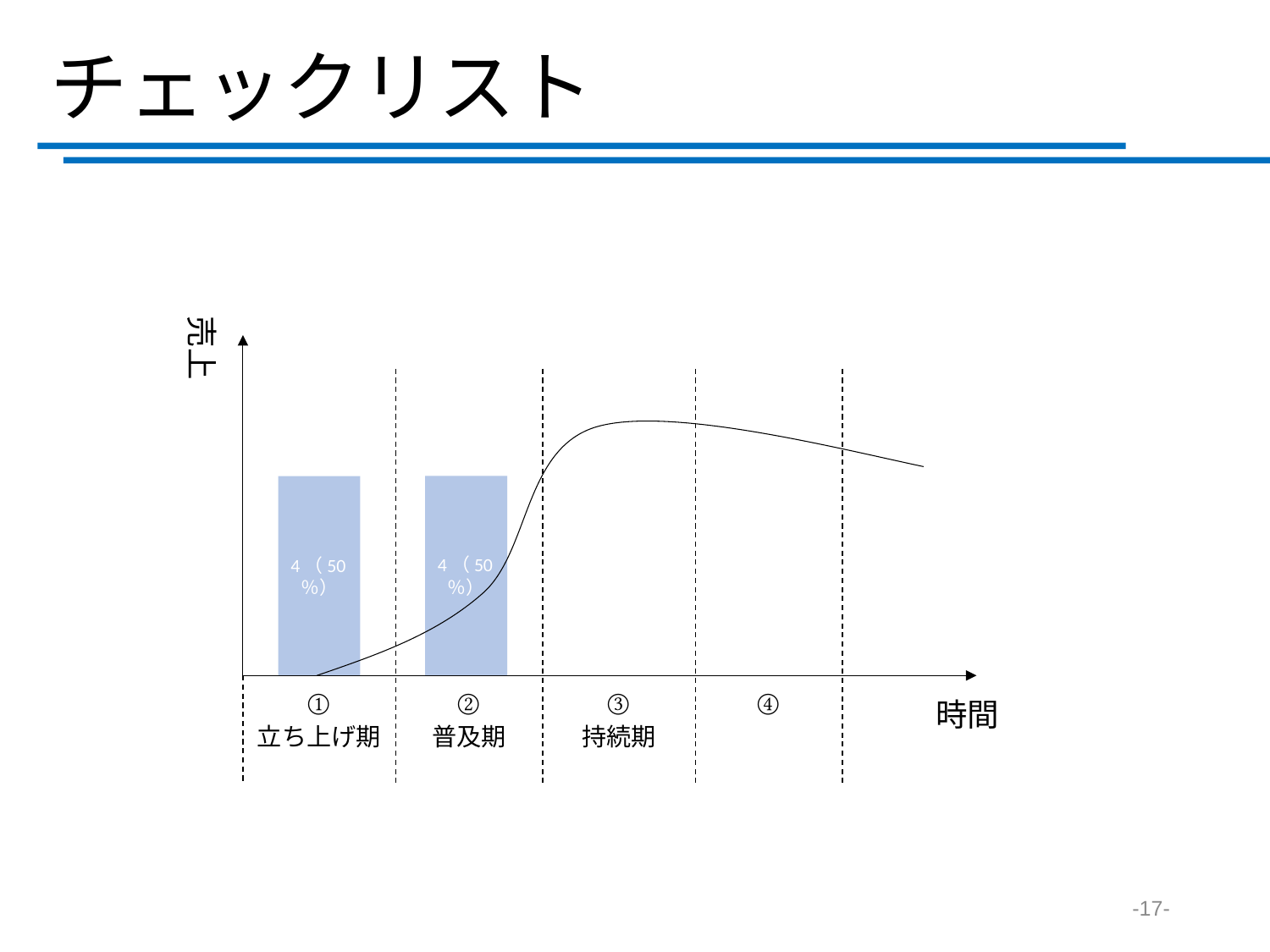

# チェックリスト
売上

①
立ち上げ期
②
普及期
③
持続期
④
時間
4（50％）
4（50％）
-17-